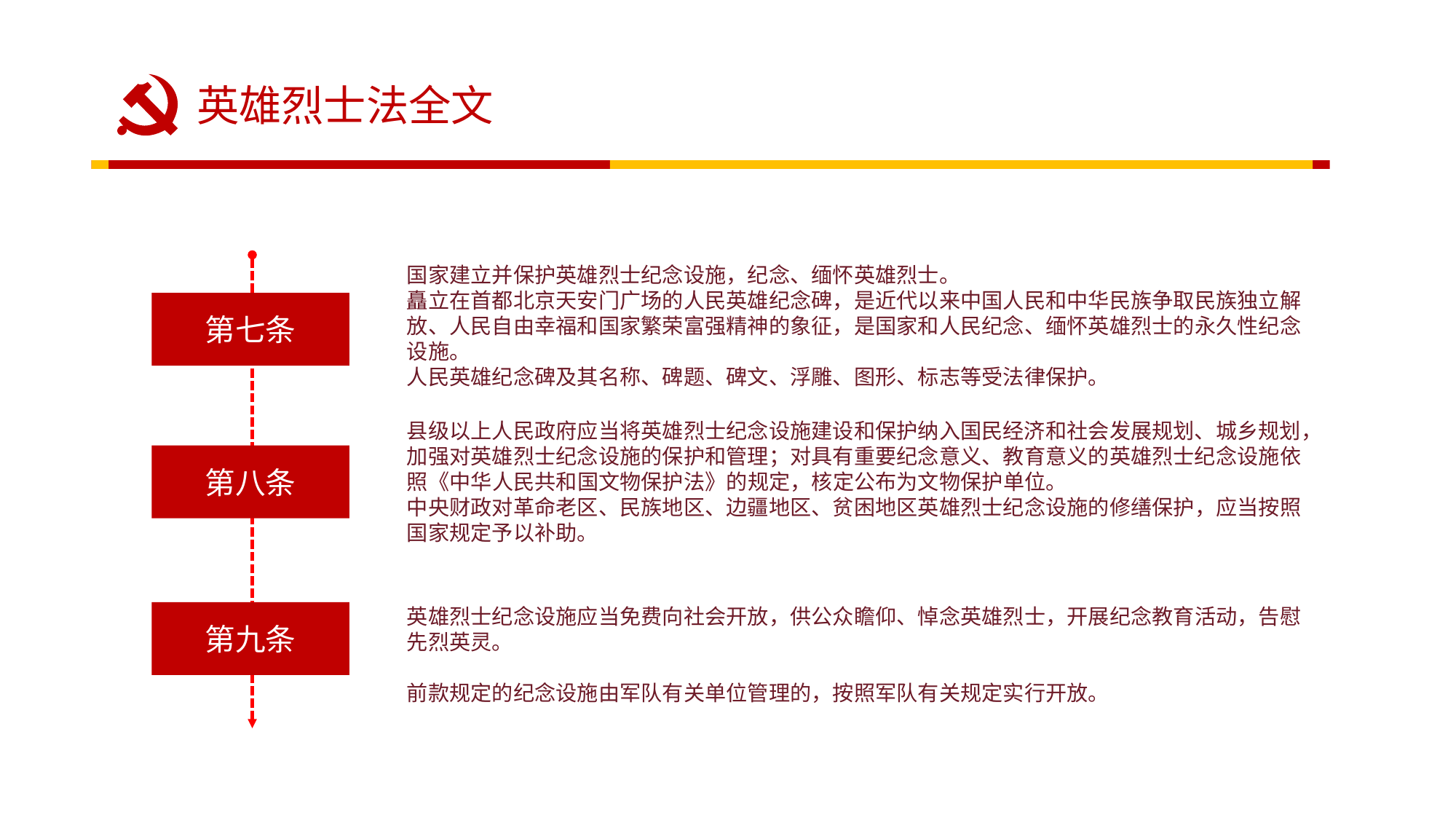

英雄烈士法全文

国家建立并保护英雄烈士纪念设施，纪念、缅怀英雄烈士。
矗立在首都北京天安门广场的人民英雄纪念碑，是近代以来中国人民和中华民族争取民族独立解放、人民自由幸福和国家繁荣富强精神的象征，是国家和人民纪念、缅怀英雄烈士的永久性纪念设施。
人民英雄纪念碑及其名称、碑题、碑文、浮雕、图形、标志等受法律保护。
第七条
县级以上人民政府应当将英雄烈士纪念设施建设和保护纳入国民经济和社会发展规划、城乡规划，加强对英雄烈士纪念设施的保护和管理；对具有重要纪念意义、教育意义的英雄烈士纪念设施依照《中华人民共和国文物保护法》的规定，核定公布为文物保护单位。
中央财政对革命老区、民族地区、边疆地区、贫困地区英雄烈士纪念设施的修缮保护，应当按照国家规定予以补助。
第八条
英雄烈士纪念设施应当免费向社会开放，供公众瞻仰、悼念英雄烈士，开展纪念教育活动，告慰先烈英灵。

前款规定的纪念设施由军队有关单位管理的，按照军队有关规定实行开放。
第九条